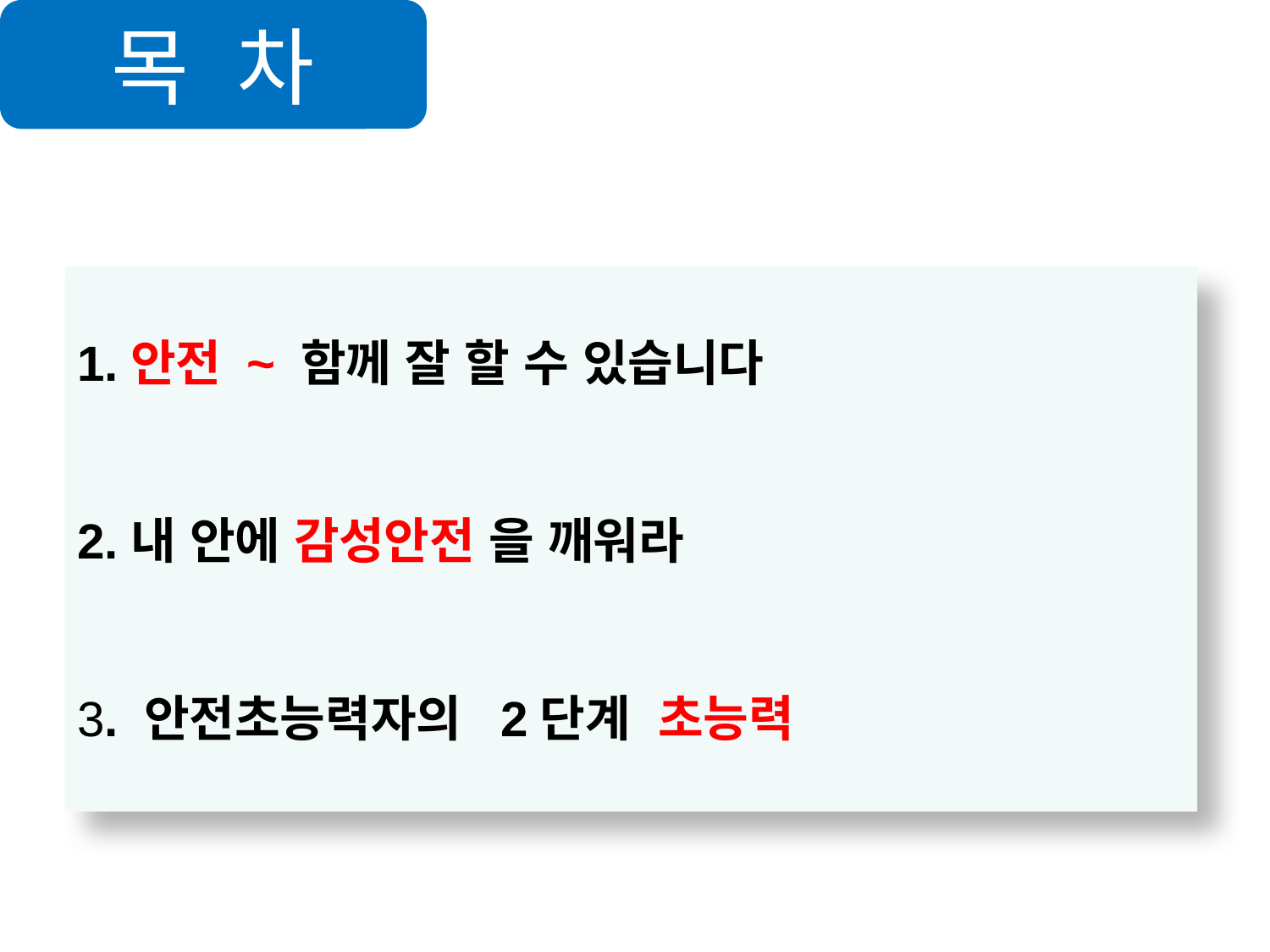

목  차

1.안전 ~ 함께 잘 할 수 있습니다

2.내 안에 감성안전 을 깨워라

3. 안전초능력자의  2단계  초능력